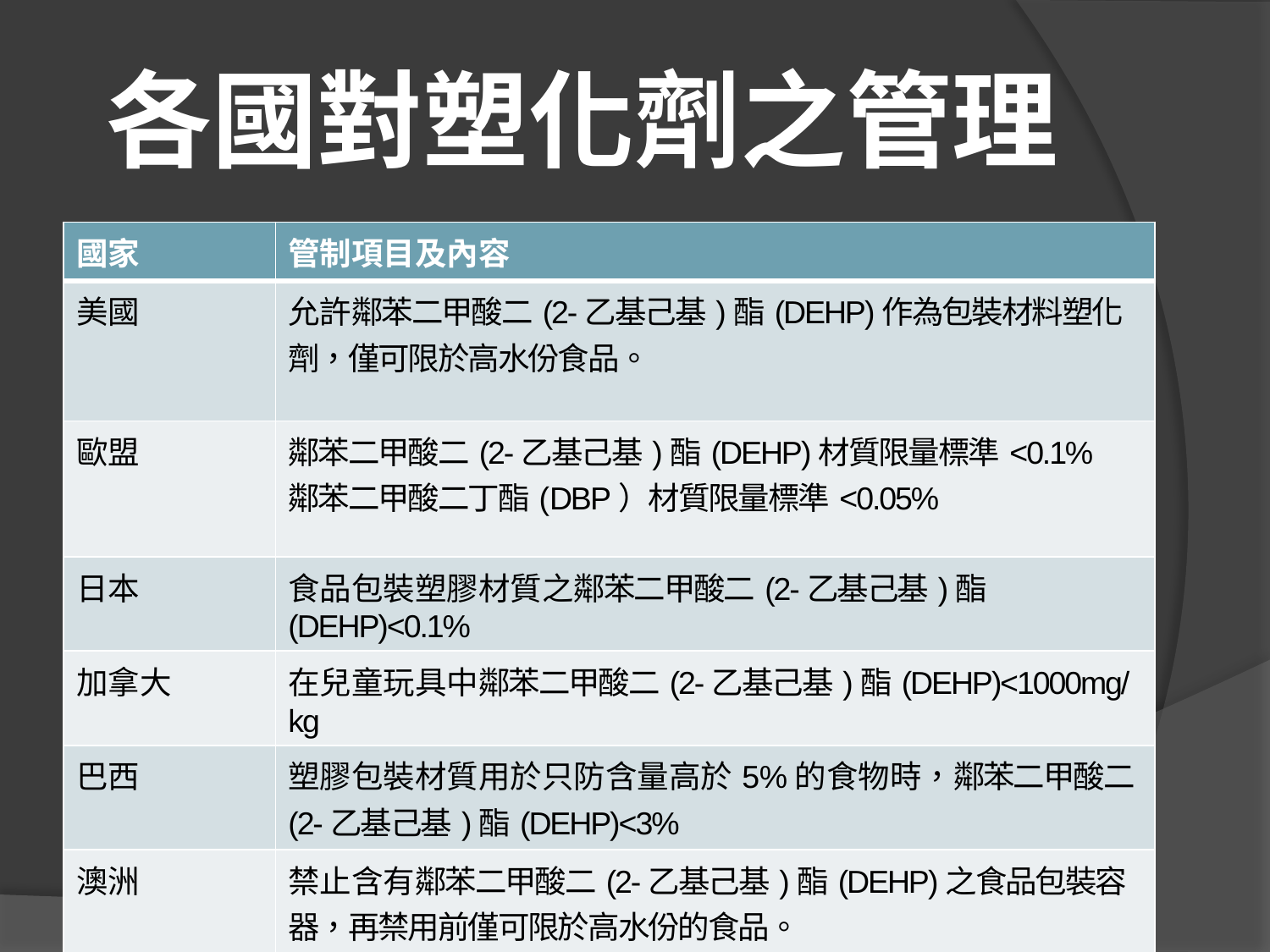

# 各國對塑化劑之管理
| 國家 | 管制項目及內容 |
| --- | --- |
| 美國 | 允許鄰苯二甲酸二(2-乙基己基)酯(DEHP)作為包裝材料塑化劑，僅可限於高水份食品。 |
| 歐盟 | 鄰苯二甲酸二(2-乙基己基)酯(DEHP)材質限量標準<0.1% 鄰苯二甲酸二丁酯(DBP）材質限量標準<0.05% |
| 日本 | 食品包裝塑膠材質之鄰苯二甲酸二(2-乙基己基)酯(DEHP)<0.1% |
| 加拿大 | 在兒童玩具中鄰苯二甲酸二(2-乙基己基)酯(DEHP)<1000mg/kg |
| 巴西 | 塑膠包裝材質用於只防含量高於5%的食物時，鄰苯二甲酸二(2-乙基己基)酯(DEHP)<3% |
| 澳洲 | 禁止含有鄰苯二甲酸二(2-乙基己基)酯(DEHP)之食品包裝容器，再禁用前僅可限於高水份的食品。 |